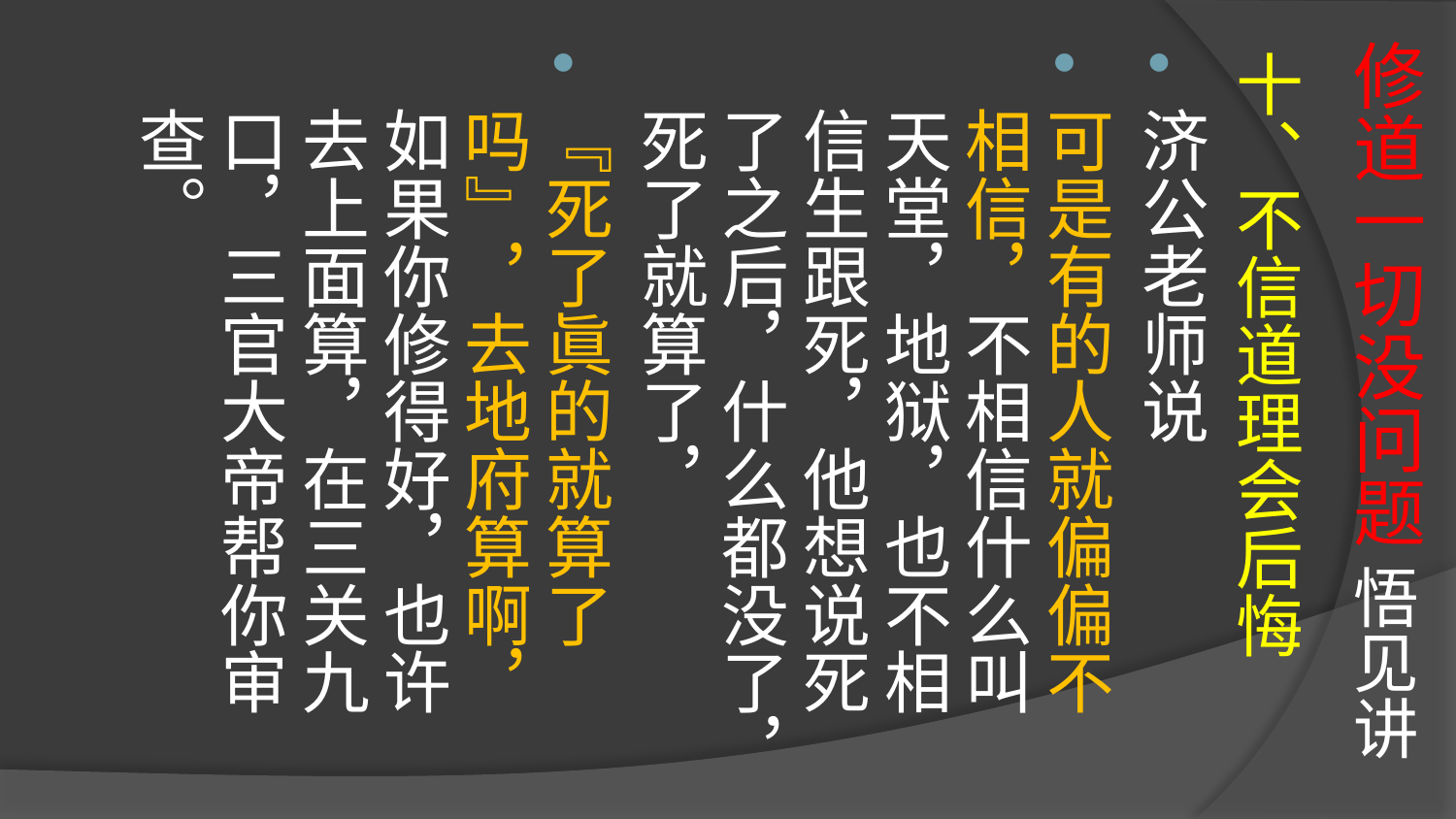

# 修道一切没问题 悟见讲
十、不信道理会后悔
济公老师说
可是有的人就偏偏不相信，不相信什么叫天堂，地狱，也不相信生跟死，他想说死了之后，什么都没了，死了就算了，
『死了眞的就算了吗』，去地府算啊，如果你修得好，也许去上面算，在三关九口，三官大帝帮你审查。